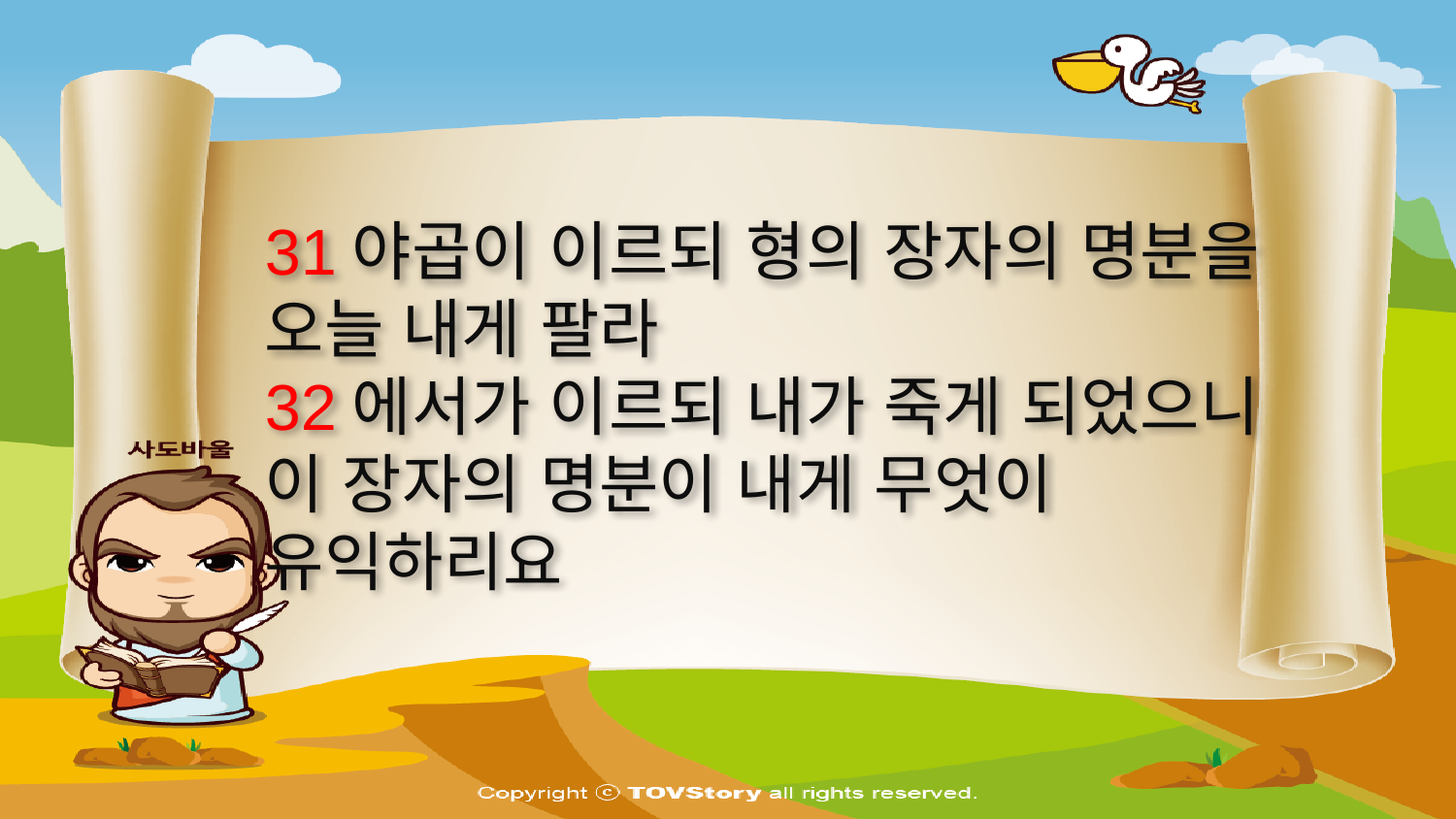

31야곱이 이르되 형의 장자의 명분을 오늘 내게 팔라
32에서가 이르되 내가 죽게 되었으니 이 장자의 명분이 내게 무엇이 유익하리요